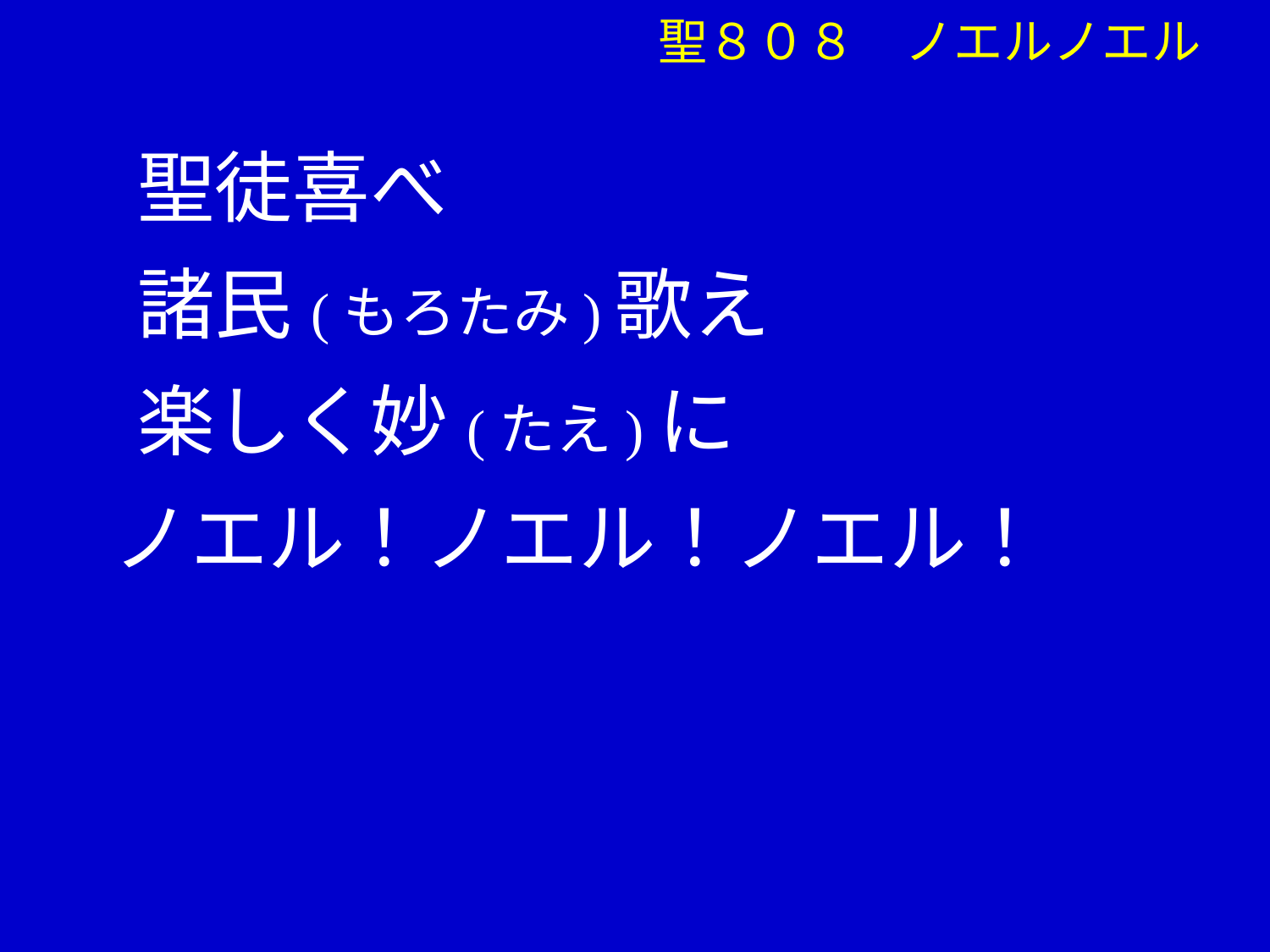

聖８０８　ノエルノエル
　 聖徒喜べ
　 諸民(もろたみ)歌え
　 楽しく妙(たえ)に
   ノエル！ノエル！ノエル！